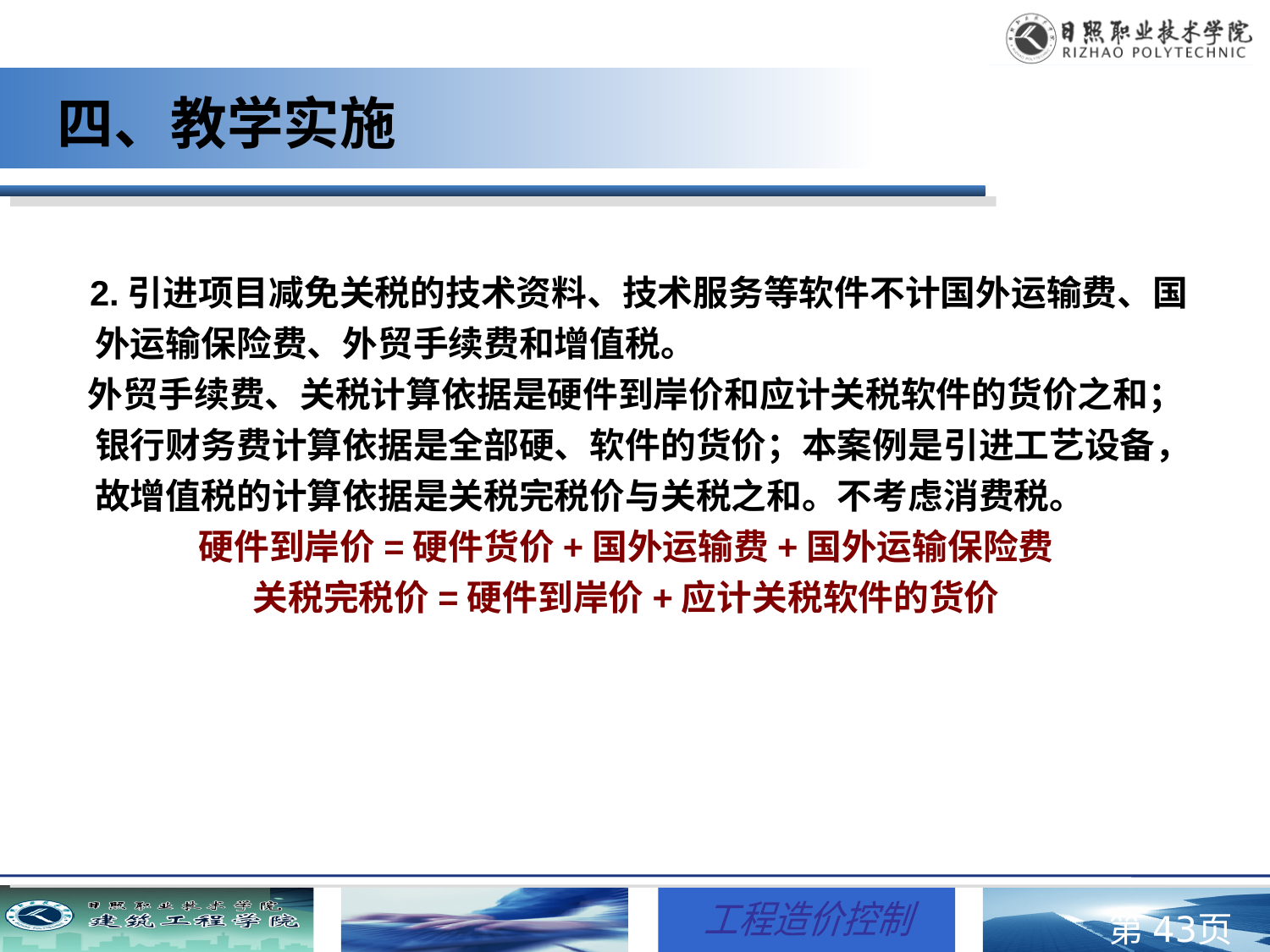

# 四、教学实施
  2.引进项目减免关税的技术资料、技术服务等软件不计国外运输费、国外运输保险费、外贸手续费和增值税。
    外贸手续费、关税计算依据是硬件到岸价和应计关税软件的货价之和；银行财务费计算依据是全部硬、软件的货价；本案例是引进工艺设备，故增值税的计算依据是关税完税价与关税之和。不考虑消费税。
硬件到岸价=硬件货价+国外运输费+国外运输保险费
关税完税价=硬件到岸价+应计关税软件的货价
第43页